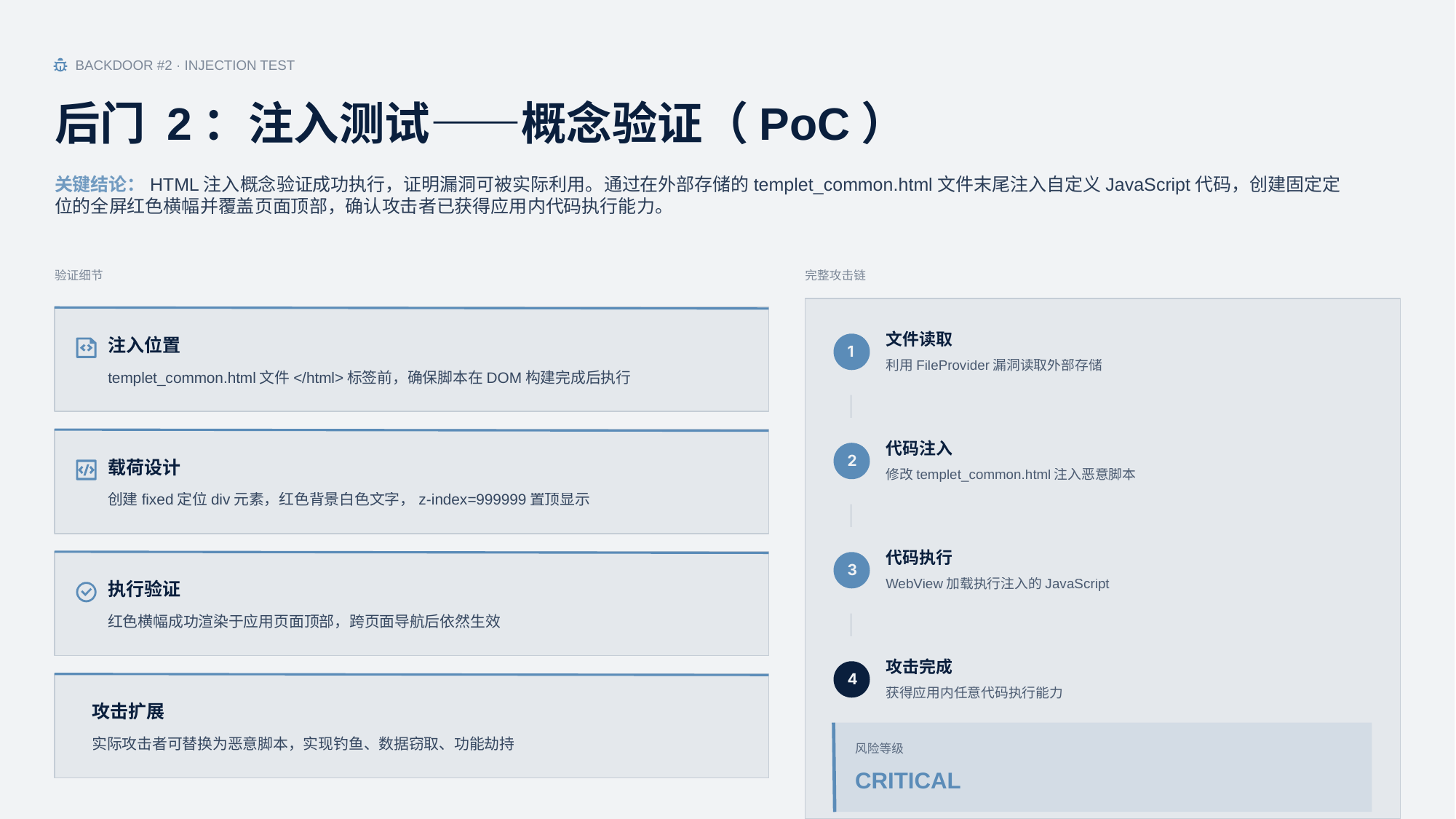

BACKDOOR #2 · INJECTION TEST

后门 2：注入测试——概念验证（PoC）
关键结论：HTML注入概念验证成功执行，证明漏洞可被实际利用。通过在外部存储的templet_common.html文件末尾注入自定义JavaScript代码，创建固定定
位的全屏红色横幅并覆盖页面顶部，确认攻击者已获得应用内代码执行能力。
验证细节
完整攻击链

文件读取
注入位置

1
利用FileProvider漏洞读取外部存储
templet_common.html文件</html>标签前，确保脚本在DOM构建完成后执行

代码注入

2
载荷设计

修改templet_common.html注入恶意脚本
创建fixed定位div元素，红色背景白色文字，z-index=999999置顶显示

代码执行

3
WebView加载执行注入的JavaScript
执行验证

红色横幅成功渲染于应用页面顶部，跨页面导航后依然生效

攻击完成

4

获得应用内任意代码执行能力
攻击扩展

实际攻击者可替换为恶意脚本，实现钓鱼、数据窃取、功能劫持
风险等级
CRITICAL